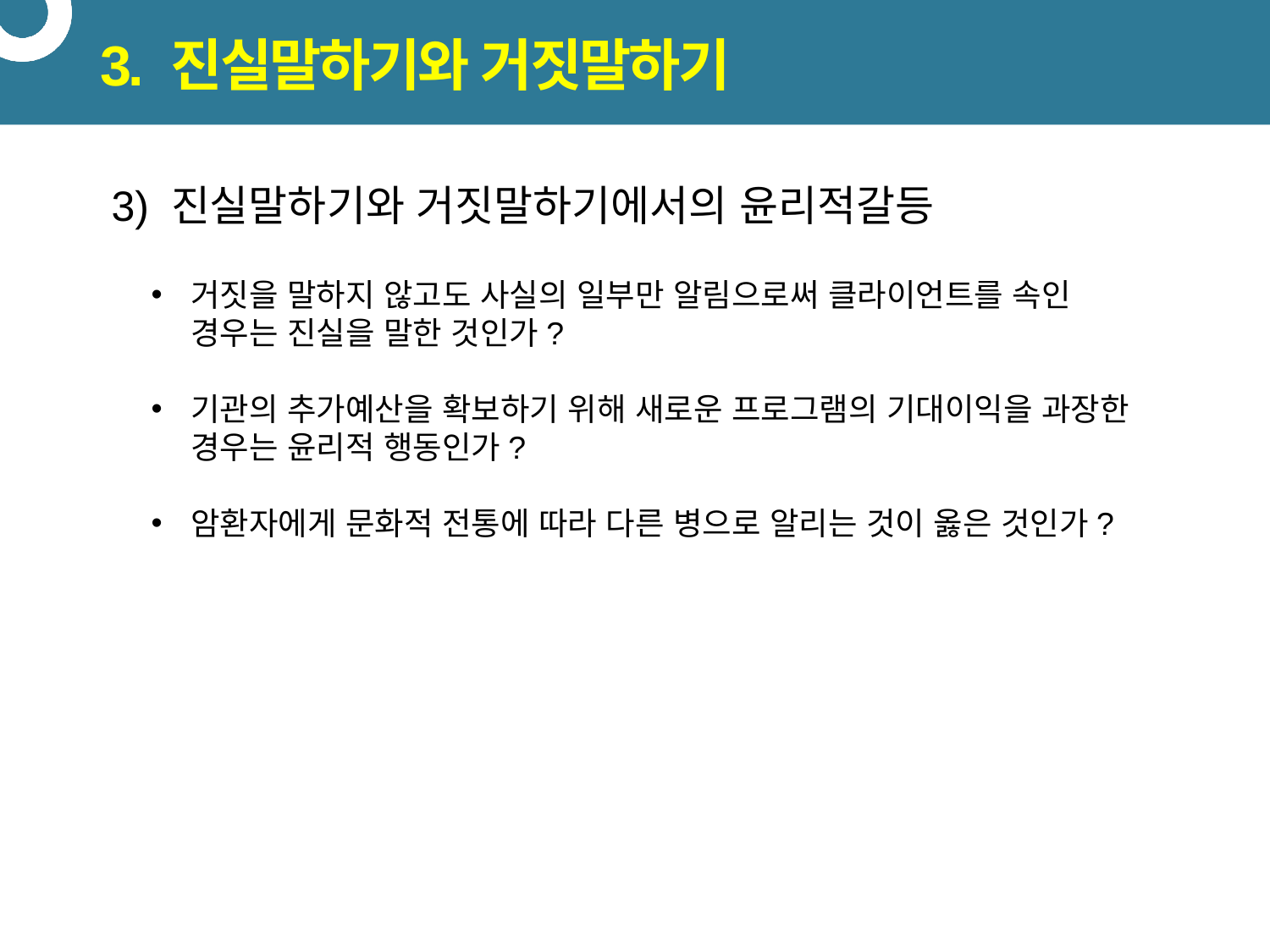

# 3. 진실말하기와 거짓말하기
3) 진실말하기와 거짓말하기에서의 윤리적갈등
거짓을 말하지 않고도 사실의 일부만 알림으로써 클라이언트를 속인 경우는 진실을 말한 것인가?

기관의 추가예산을 확보하기 위해 새로운 프로그램의 기대이익을 과장한 경우는 윤리적 행동인가?

암환자에게 문화적 전통에 따라 다른 병으로 알리는 것이 옳은 것인가?